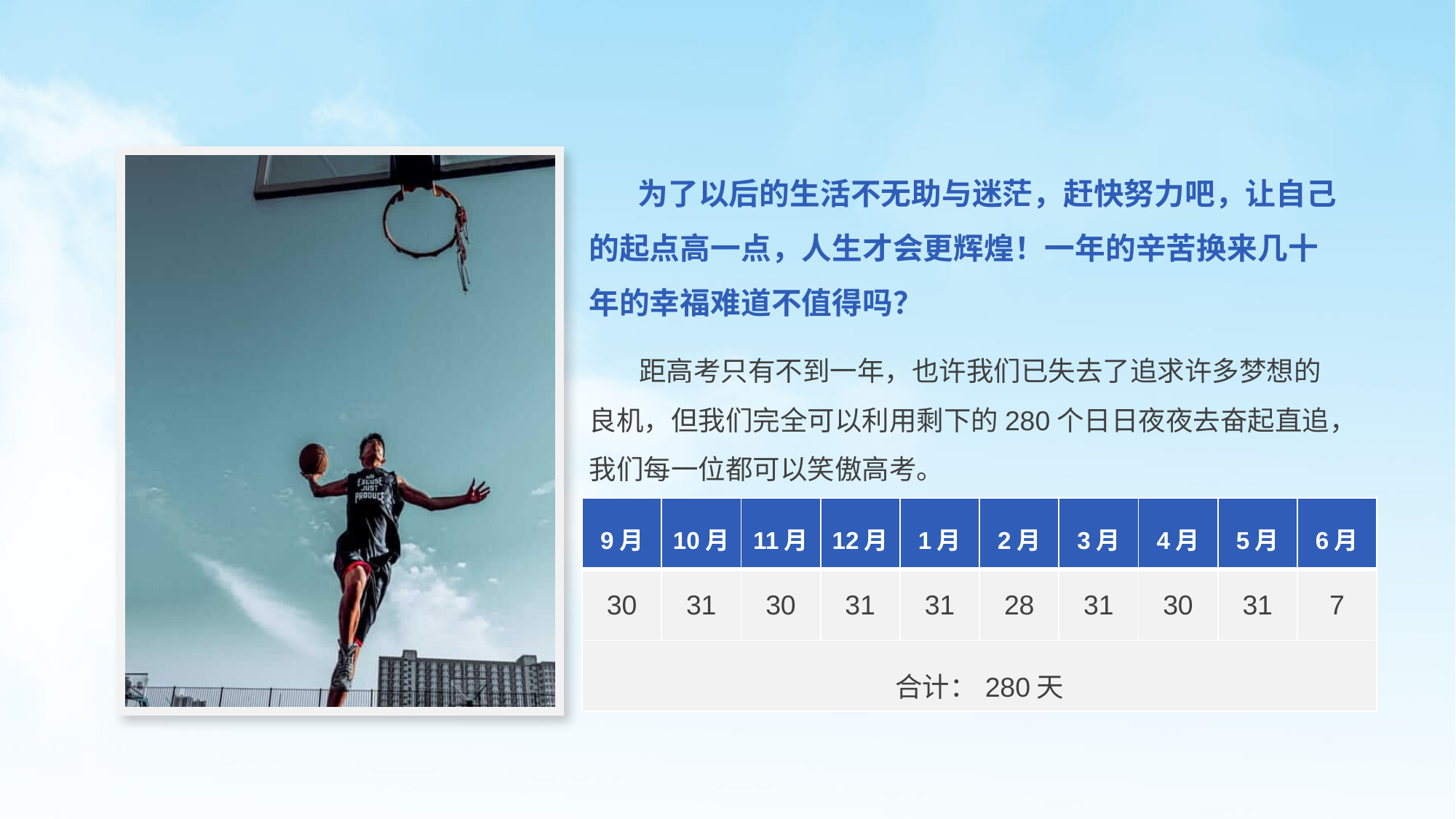

为了以后的生活不无助与迷茫，赶快努力吧，让自己的起点高一点，人生才会更辉煌！一年的辛苦换来几十年的幸福难道不值得吗？
       距高考只有不到一年，也许我们已失去了追求许多梦想的良机，但我们完全可以利用剩下的280个日日夜夜去奋起直追，我们每一位都可以笑傲高考。
| 9月 | 10月 | 11月 | 12月 | 1月 | 2月 | 3月 | 4月 | 5月 | 6月 |
| --- | --- | --- | --- | --- | --- | --- | --- | --- | --- |
| 30 | 31 | 30 | 31 | 31 | 28 | 31 | 30 | 31 | 7 |
| 合计：280天 |  |  |  |  |  |  |  |  |  |